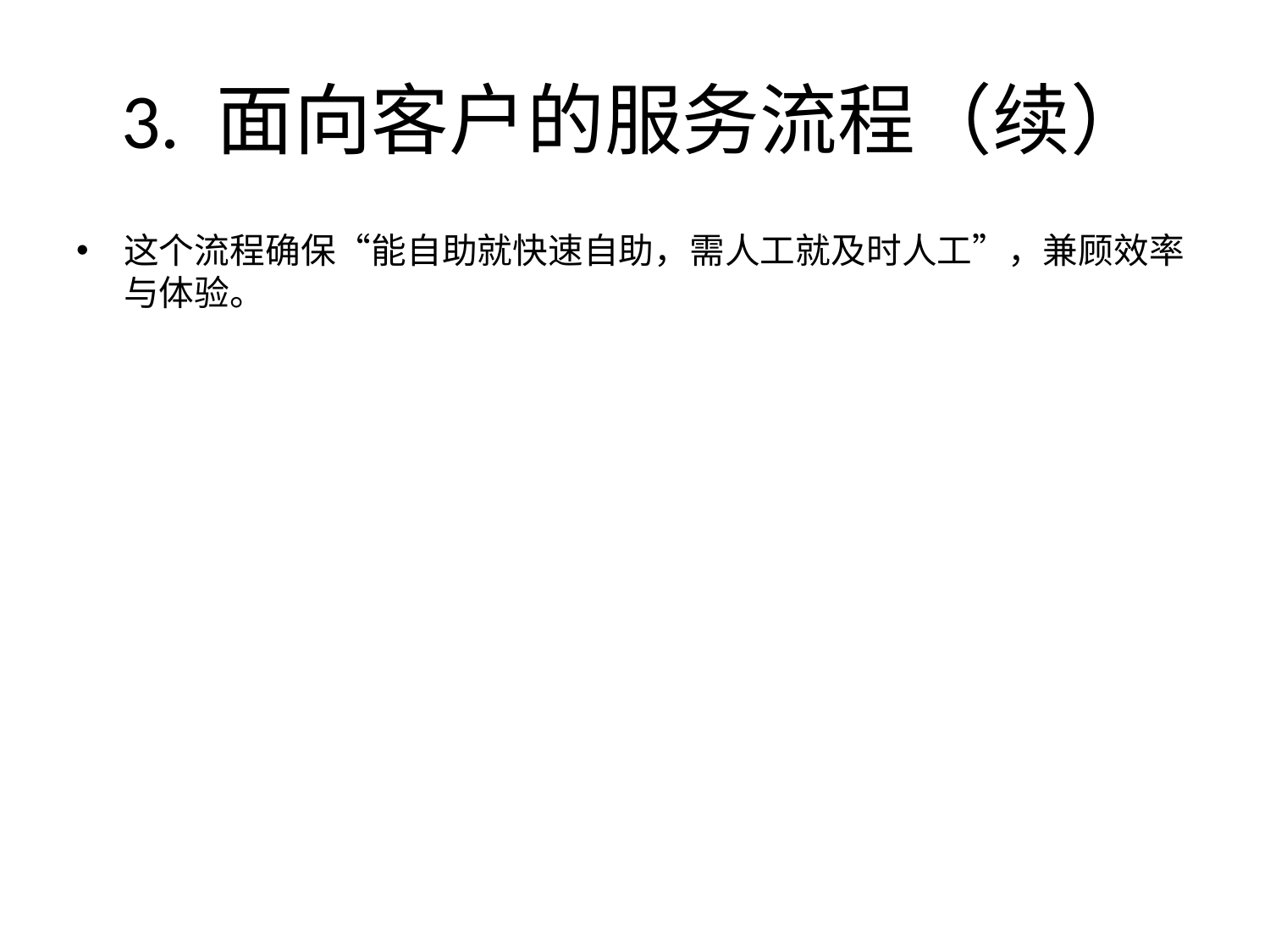

# 3. 面向客户的服务流程（续）
这个流程确保“能自助就快速自助，需人工就及时人工”，兼顾效率与体验。